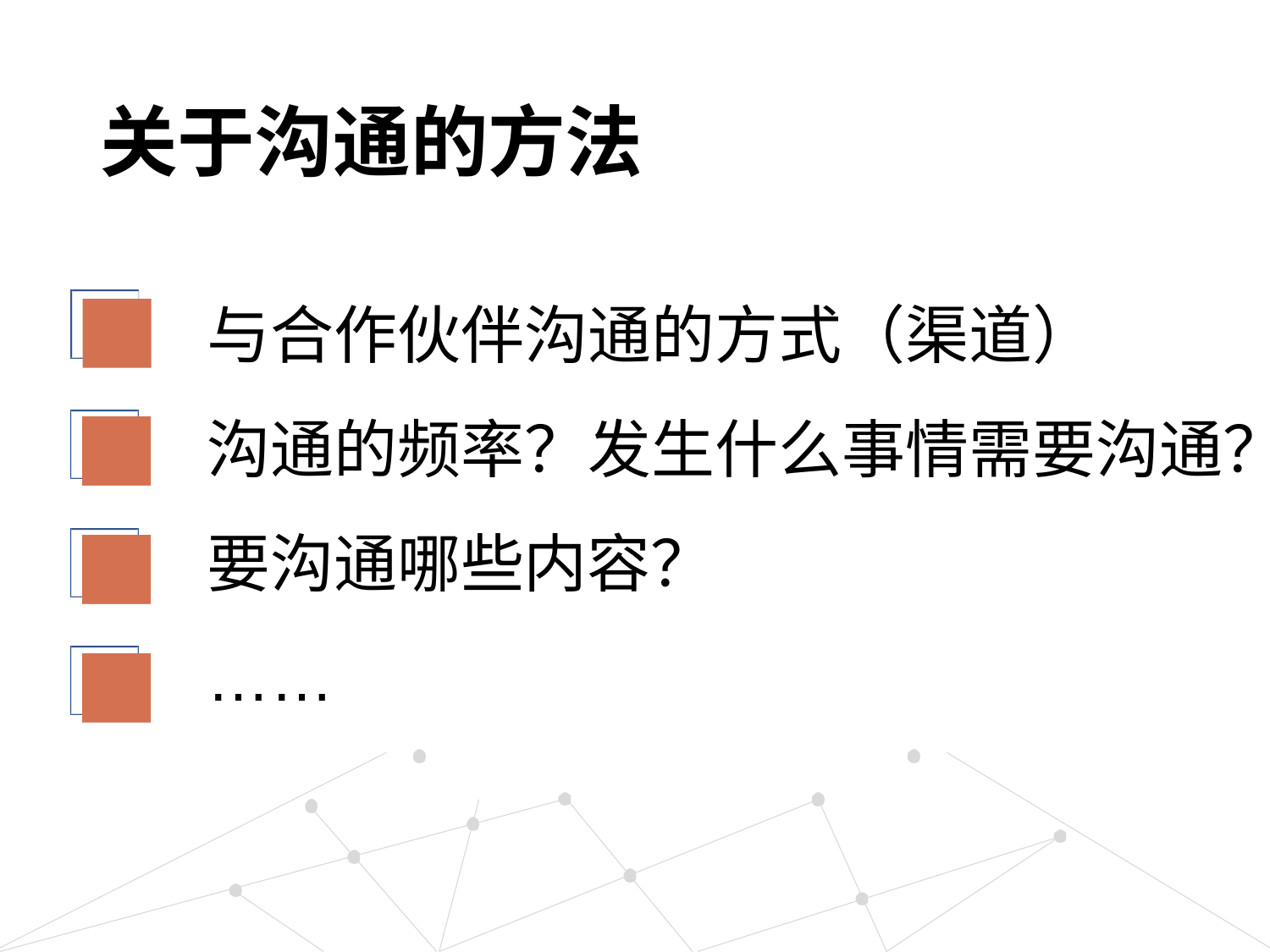

# 关于沟通的方法
与合作伙伴沟通的方式（渠道）
沟通的频率？发生什么事情需要沟通？ 要沟通哪些内容？
……